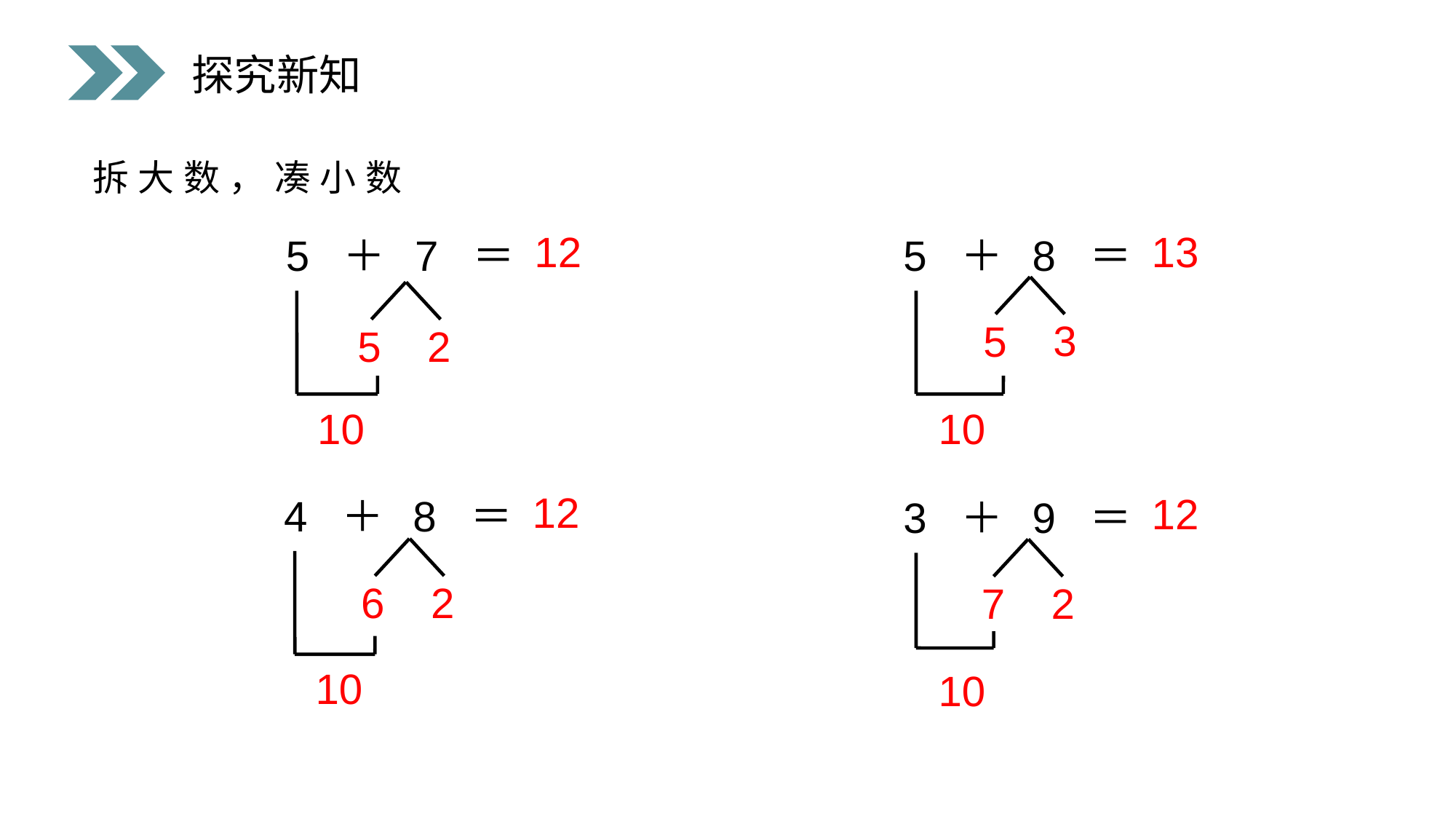

探究新知
 拆大数，凑小数
5  ＋  8  ＝
5  ＋  7  ＝
13
12

5

3

5

2

10
10
4  ＋  8  ＝
12
3  ＋  9  ＝
12

6

2

7

2

10
10